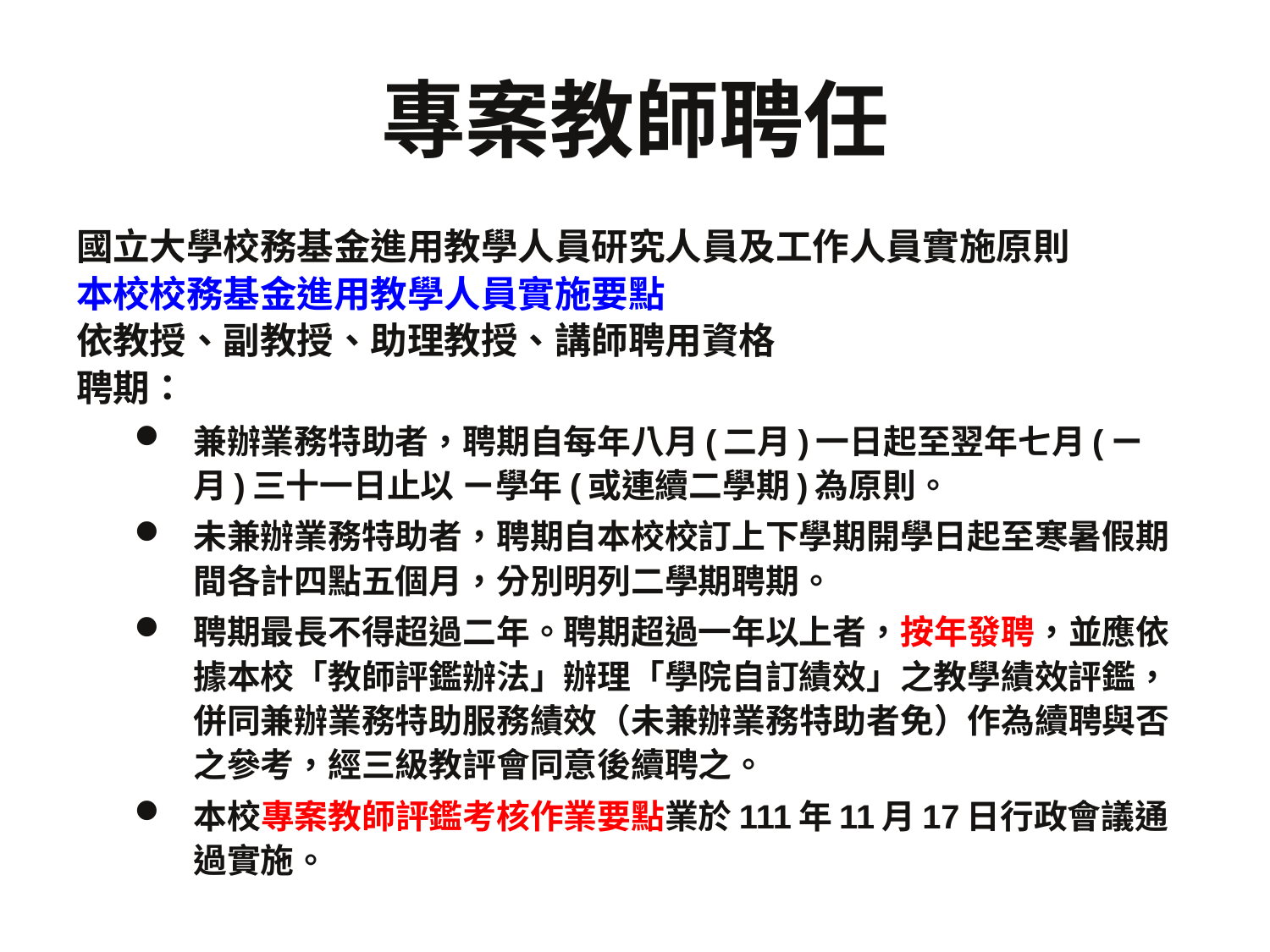

# 專案教師聘任
國立大學校務基金進用教學人員研究人員及工作人員實施原則
本校校務基金進用教學人員實施要點
依教授、副教授、助理教授、講師聘用資格
聘期：
兼辦業務特助者，聘期自每年八月(二月)一日起至翌年七月(ㄧ月)三十一日止以 ㄧ學年(或連續二學期)為原則。
未兼辦業務特助者，聘期自本校校訂上下學期開學日起至寒暑假期間各計四點五個月，分別明列二學期聘期。
聘期最長不得超過二年。聘期超過一年以上者，按年發聘，並應依據本校「教師評鑑辦法」辦理「學院自訂績效」之教學績效評鑑，併同兼辦業務特助服務績效（未兼辦業務特助者免）作為續聘與否之參考，經三級教評會同意後續聘之。
本校專案教師評鑑考核作業要點業於111年11月17日行政會議通過實施。